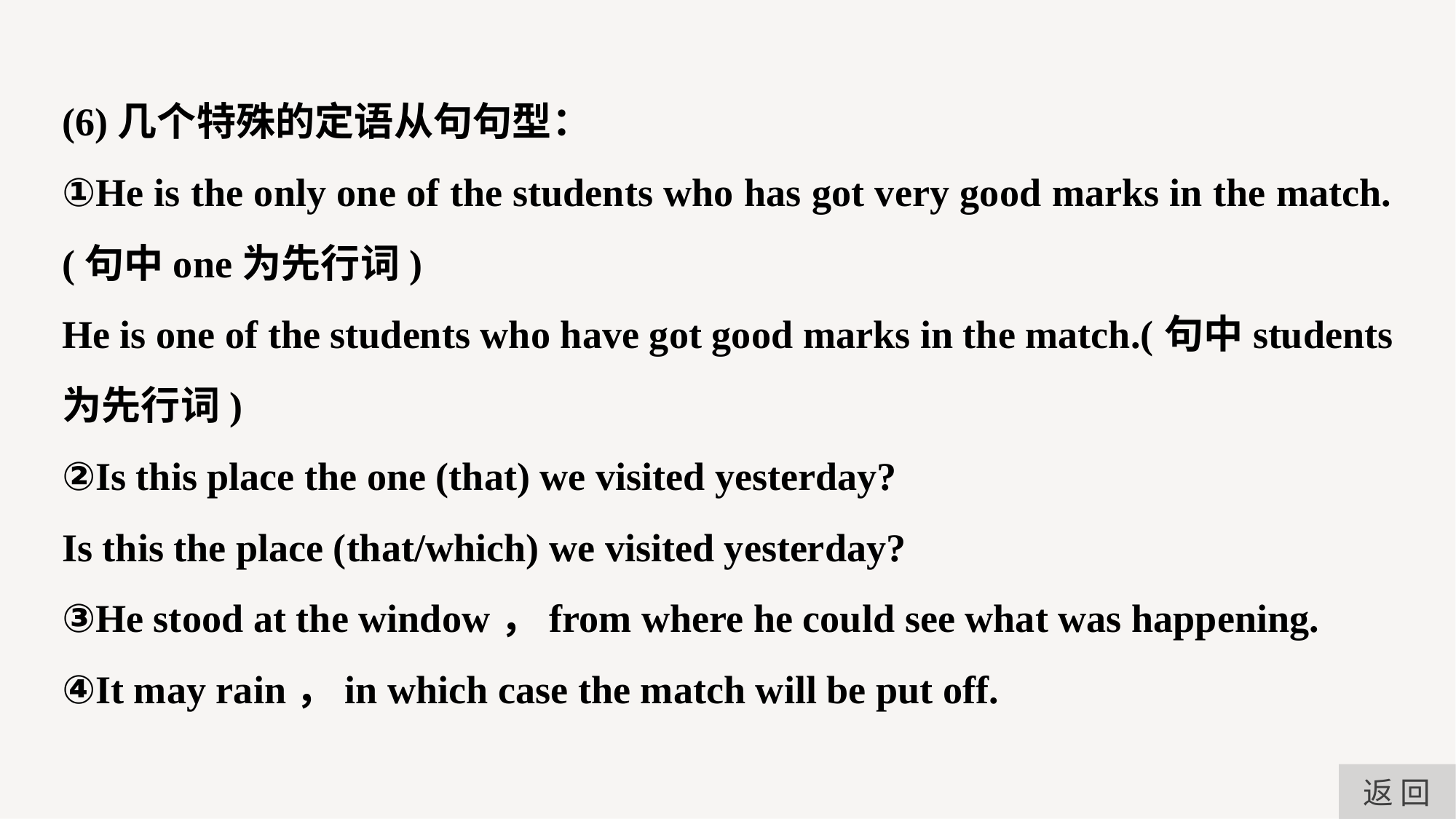

(6)几个特殊的定语从句句型：
①He is the only one of the students who has got very good marks in the match.(句中one为先行词)
He is one of the students who have got good marks in the match.(句中students为先行词)
②Is this place the one (that) we visited yesterday?
Is this the place (that/which) we visited yesterday?
③He stood at the window，from where he could see what was happening.
④It may rain，in which case the match will be put off.
返 回